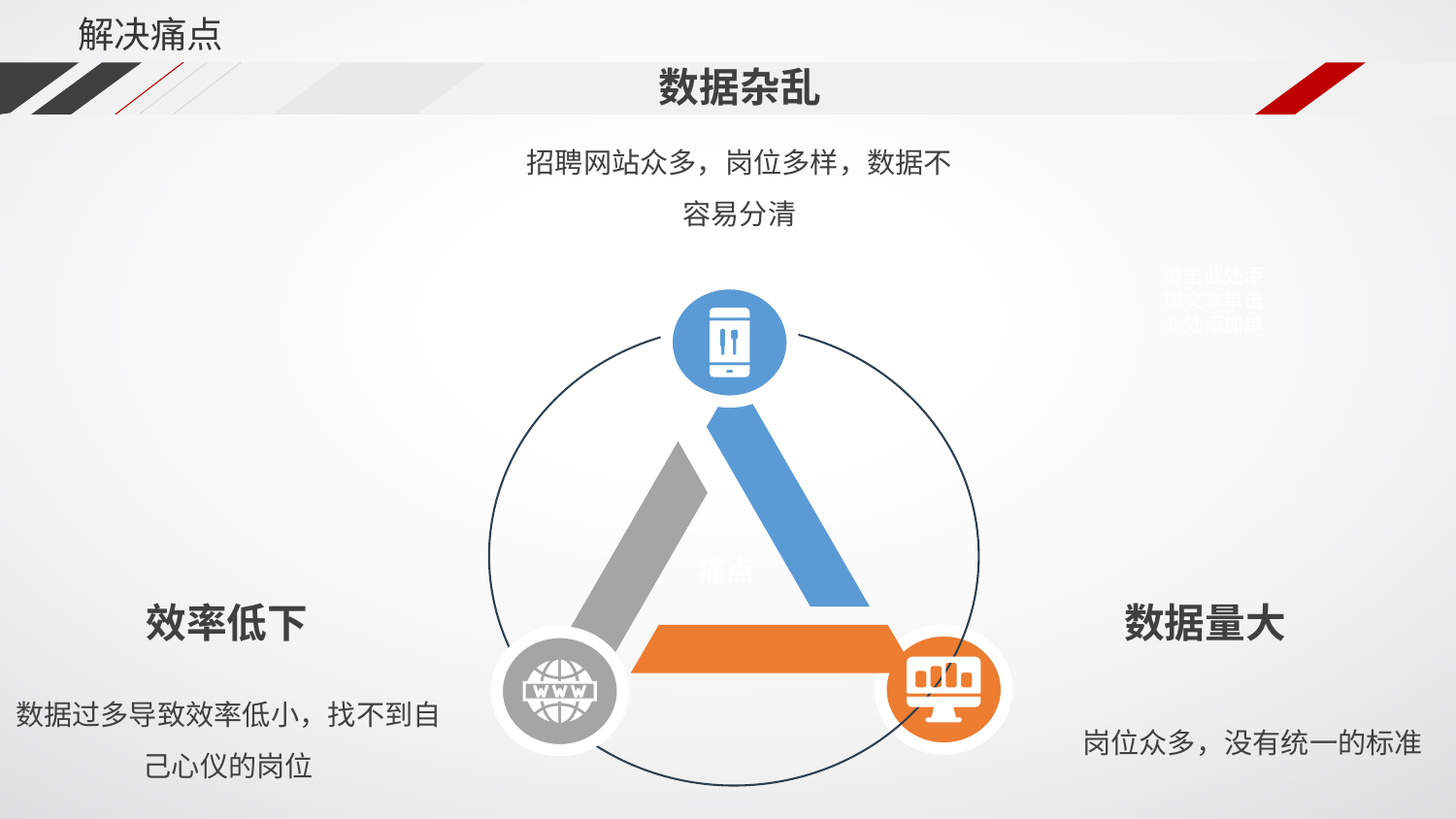

解决痛点
数据杂乱
招聘网站众多，岗位多样，数据不容易分清
单击此处添加文本单击此处添加单

痛点

效率低下
数据量大
数据过多导致效率低小，找不到自己心仪的岗位
岗位众多，没有统一的标准